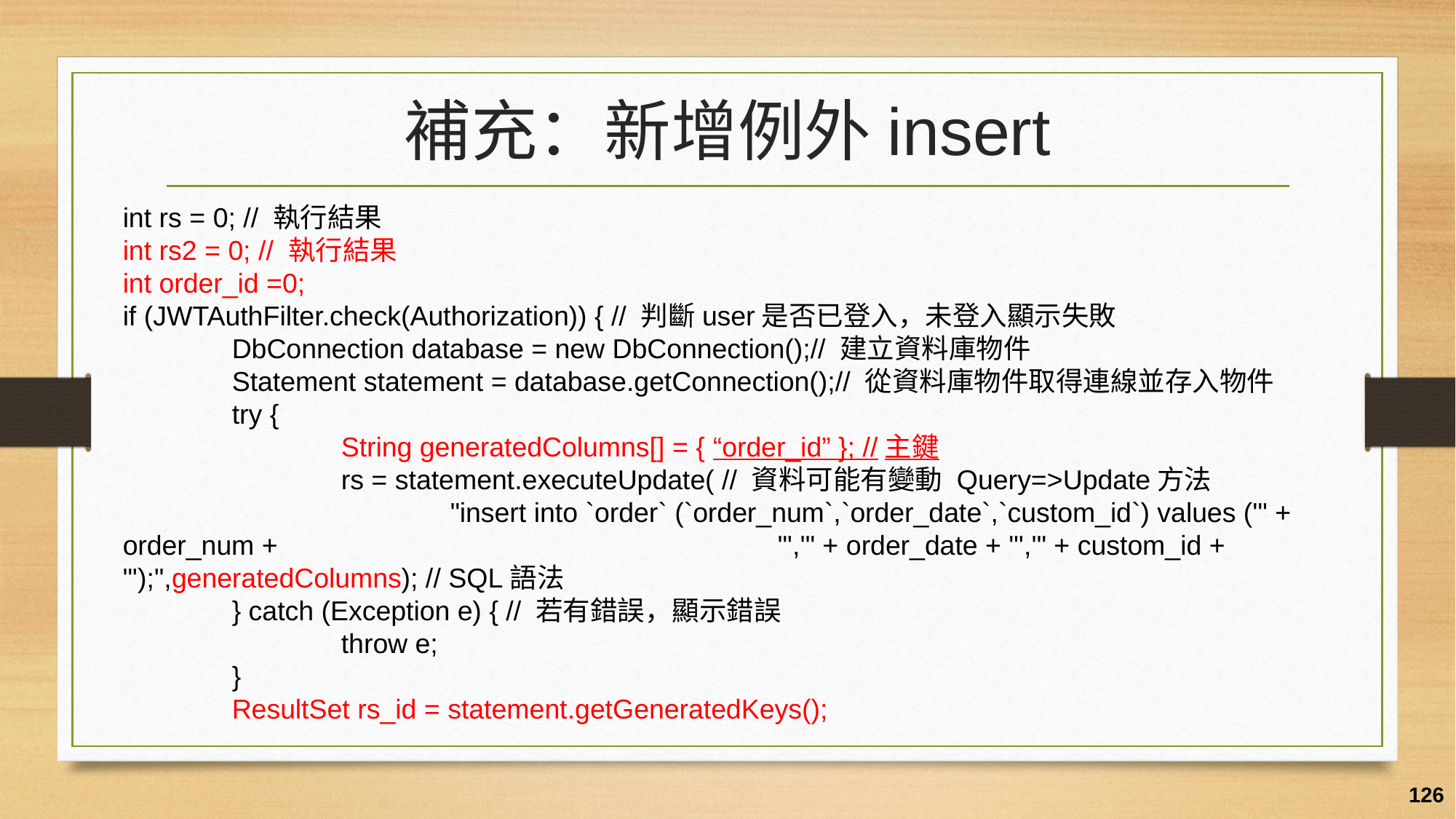

# 補充：新增例外insert
int rs = 0; // 執行結果
int rs2 = 0; // 執行結果
int order_id =0;
if (JWTAuthFilter.check(Authorization)) { // 判斷user是否已登入，未登入顯示失敗
	DbConnection database = new DbConnection();// 建立資料庫物件
	Statement statement = database.getConnection();// 從資料庫物件取得連線並存入物件
	try {
		String generatedColumns[] = { “order_id” }; //主鍵
		rs = statement.executeUpdate( // 資料可能有變動 Query=>Update方法
			"insert into `order` (`order_num`,`order_date`,`custom_id`) values ('" + order_num + 					"','" + order_date + "','" + custom_id + "');",generatedColumns); // SQL語法
	} catch (Exception e) { // 若有錯誤，顯示錯誤
		throw e;
	}
	ResultSet rs_id = statement.getGeneratedKeys();
126